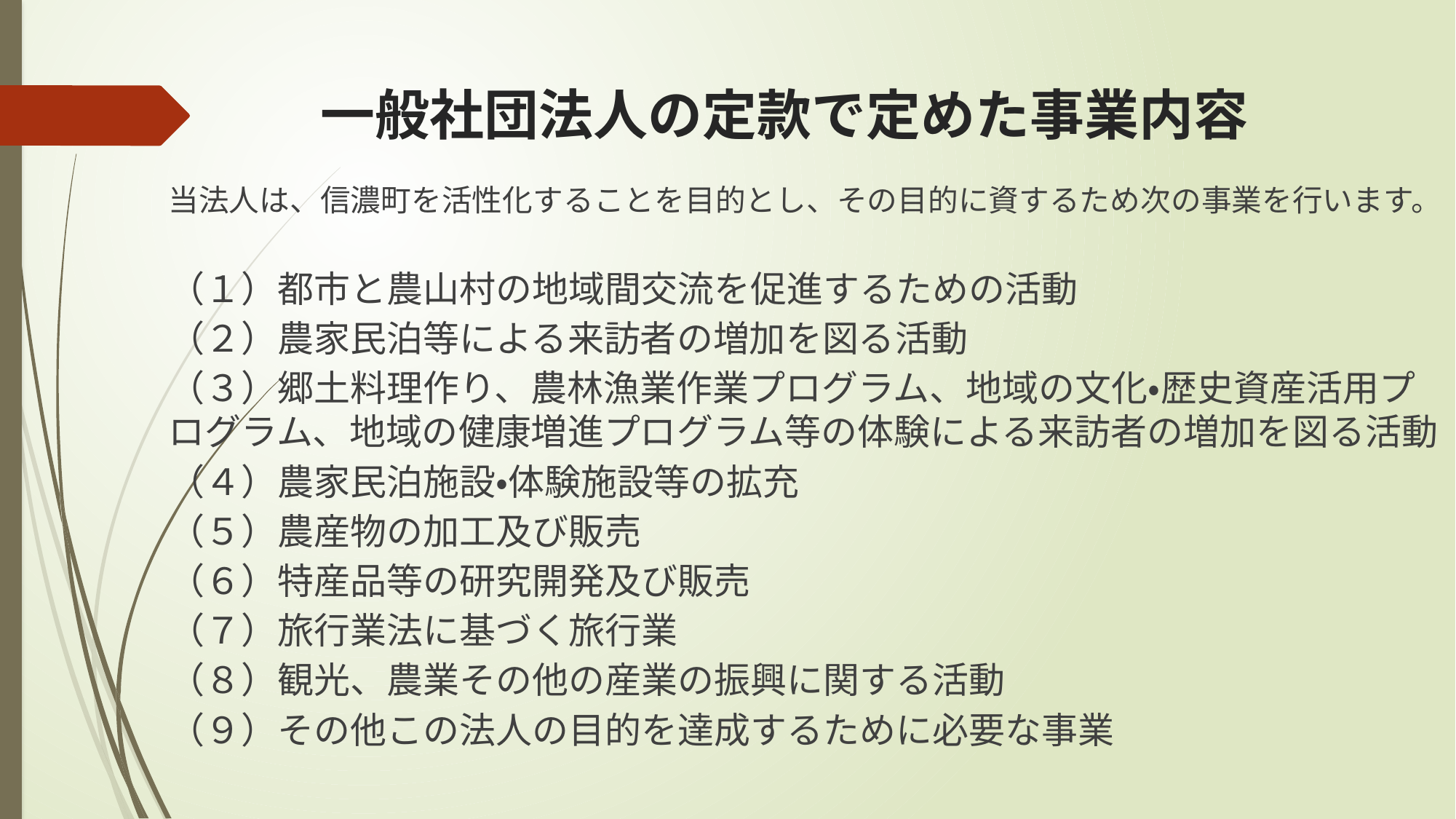

# 一般社団法人の定款で定めた事業内容
当法人は、信濃町を活性化することを目的とし、その目的に資するため次の事業を行います。

（１）都市と農山村の地域間交流を促進するための活動
（２）農家民泊等による来訪者の増加を図る活動
（３）郷土料理作り、農林漁業作業プログラム、地域の文化・歴史資産活用プログラム、地域の健康増進プログラム等の体験による来訪者の増加を図る活動
（４）農家民泊施設・体験施設等の拡充
（５）農産物の加工及び販売
（６）特産品等の研究開発及び販売
（７）旅行業法に基づく旅行業
（８）観光、農業その他の産業の振興に関する活動
（９）その他この法人の目的を達成するために必要な事業